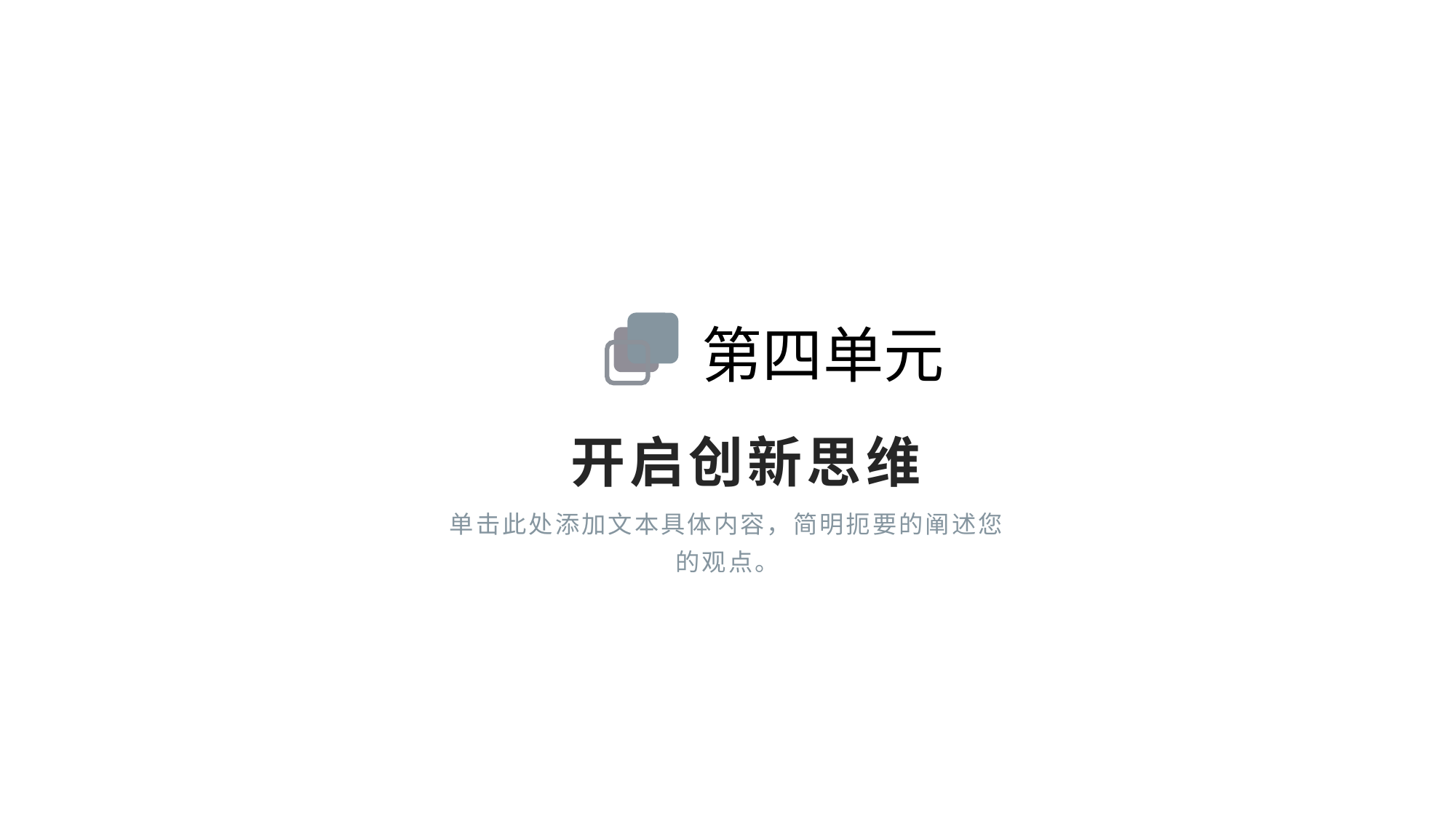

第四单元
# 开启创新思维
单击此处添加文本具体内容，简明扼要的阐述您的观点。